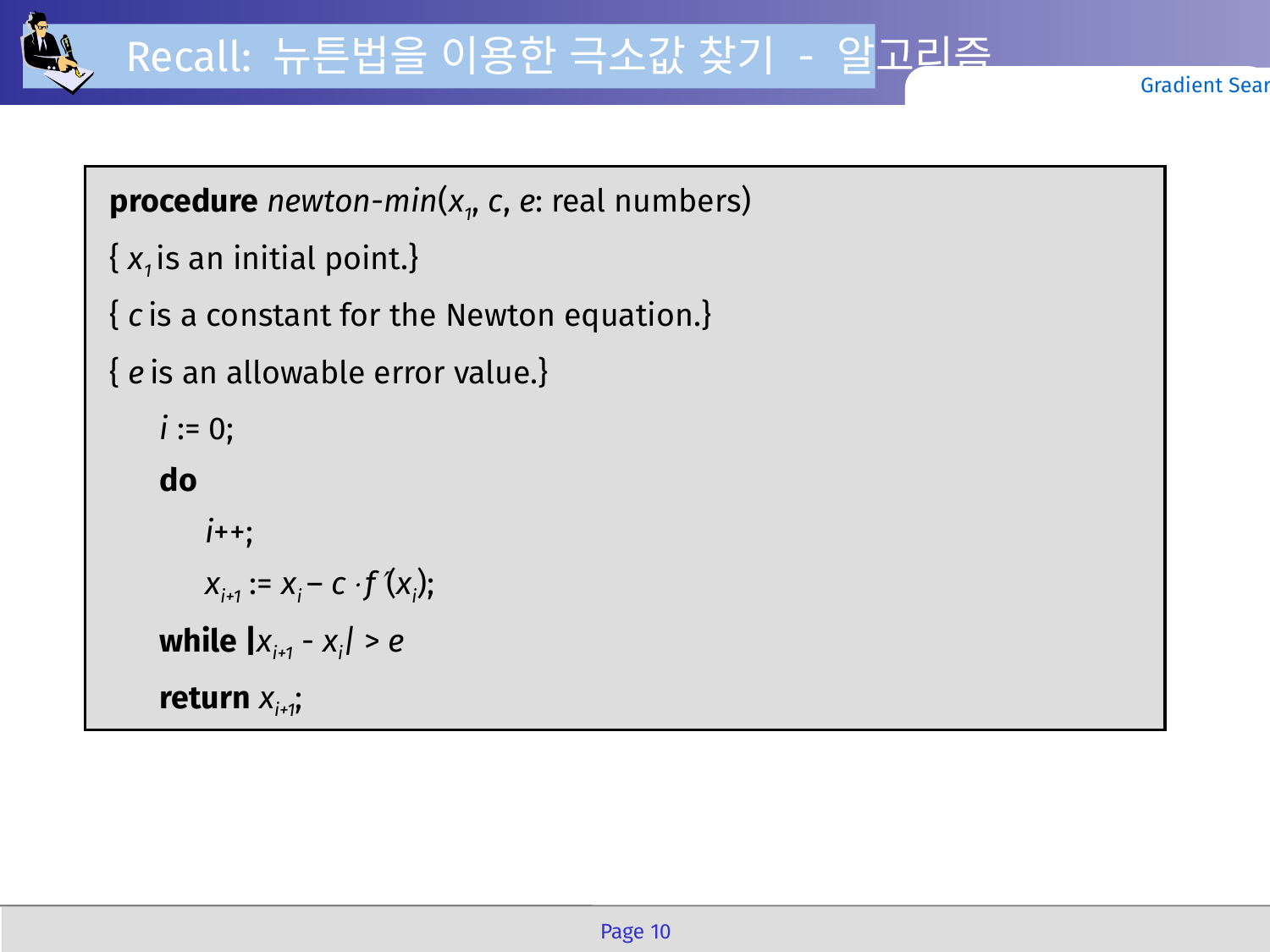

Recall: 뉴튼법을 이용한 극소값 찾기 - 알고리즘
Gradient Search
procedure newton-min(x1, c, e: real numbers)
{ x1 is an initial point.}
{ c is a constant for the Newton equation.}
{ e is an allowable error value.}
	i := 0;
	do
		i++;
		xi+1 := xi – c⋅f′(xi);
	while |xi+1 - xi| > e
	return xi+1;
Page 10